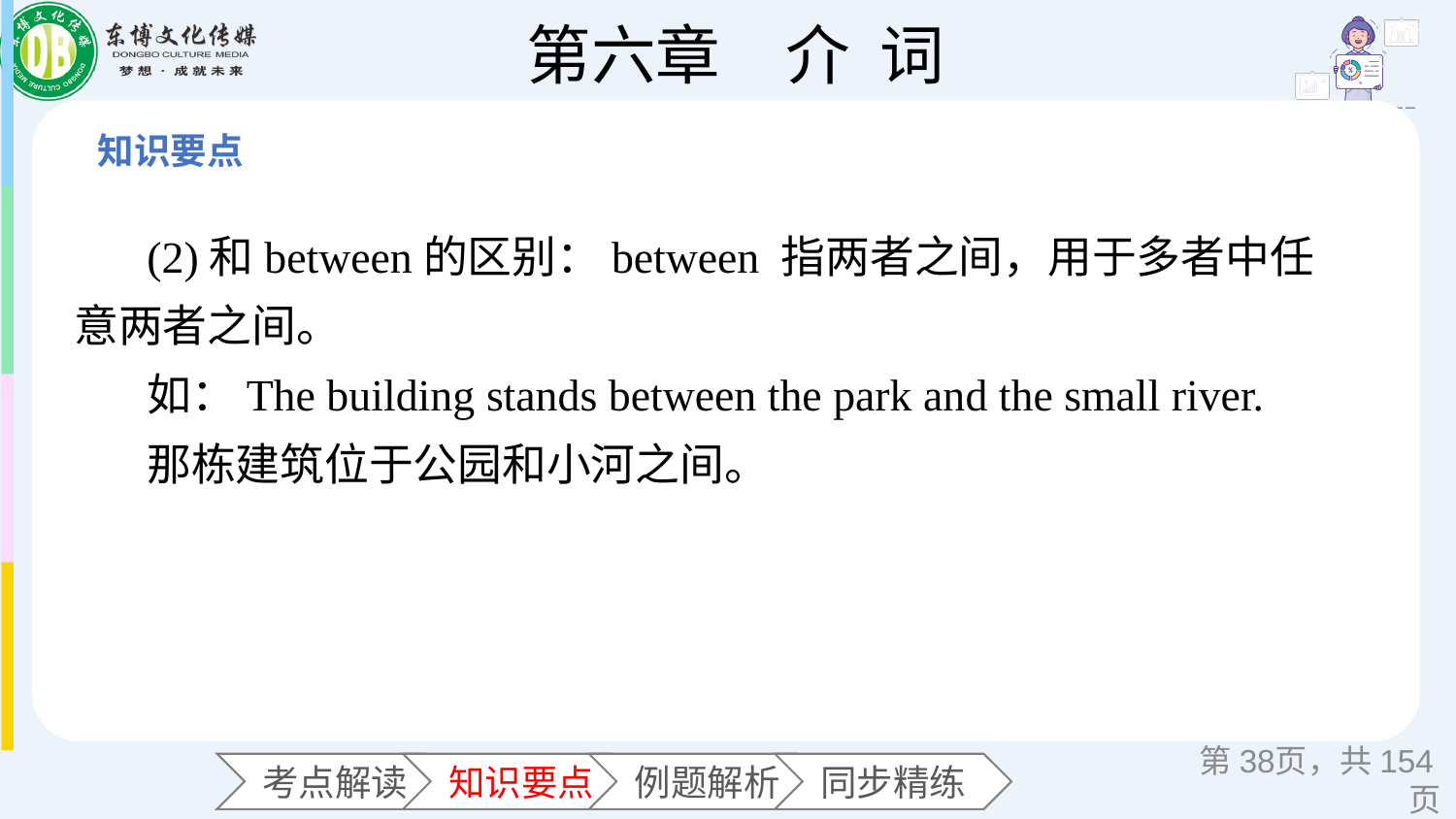

(2)和between的区别：between 指两者之间，用于多者中任意两者之间。
如：The building stands between the park and the small river.
那栋建筑位于公园和小河之间。
第38页，共154页